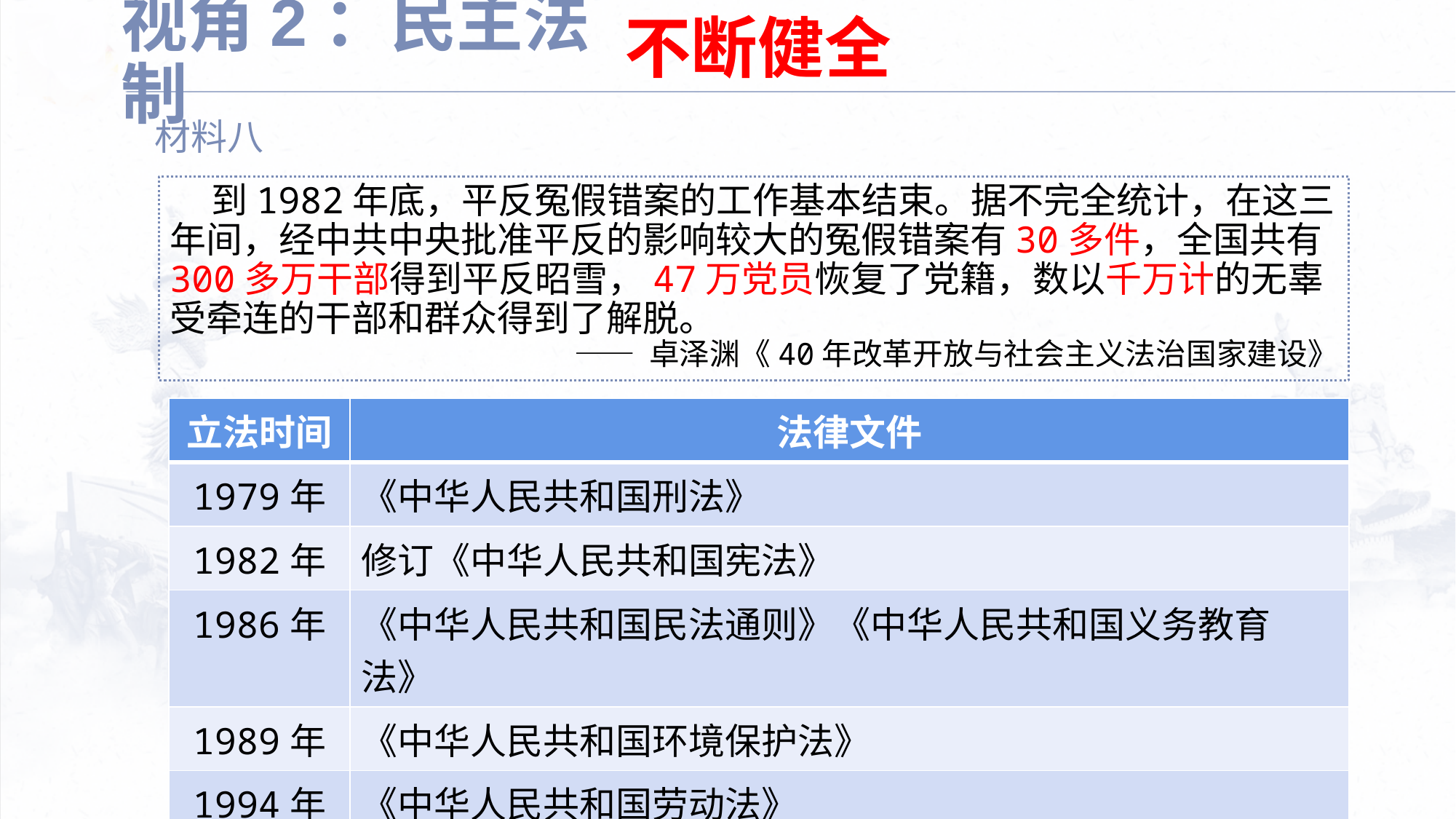

不断健全
视角2：民主法制
材料八
    到1982年底，平反冤假错案的工作基本结束。据不完全统计，在这三年间，经中共中央批准平反的影响较大的冤假错案有30多件，全国共有300多万干部得到平反昭雪，47万党员恢复了党籍，数以千万计的无辜受牵连的干部和群众得到了解脱。
—— 卓泽渊《40年改革开放与社会主义法治国家建设》
| 立法时间 | 法律文件 |
| --- | --- |
| 1979年 | 《中华人民共和国刑法》 |
| 1982年 | 修订《中华人民共和国宪法》 |
| 1986年 | 《中华人民共和国民法通则》《中华人民共和国义务教育法》 |
| 1989年 | 《中华人民共和国环境保护法》 |
| 1994年 | 《中华人民共和国劳动法》 |
| …… | …… |